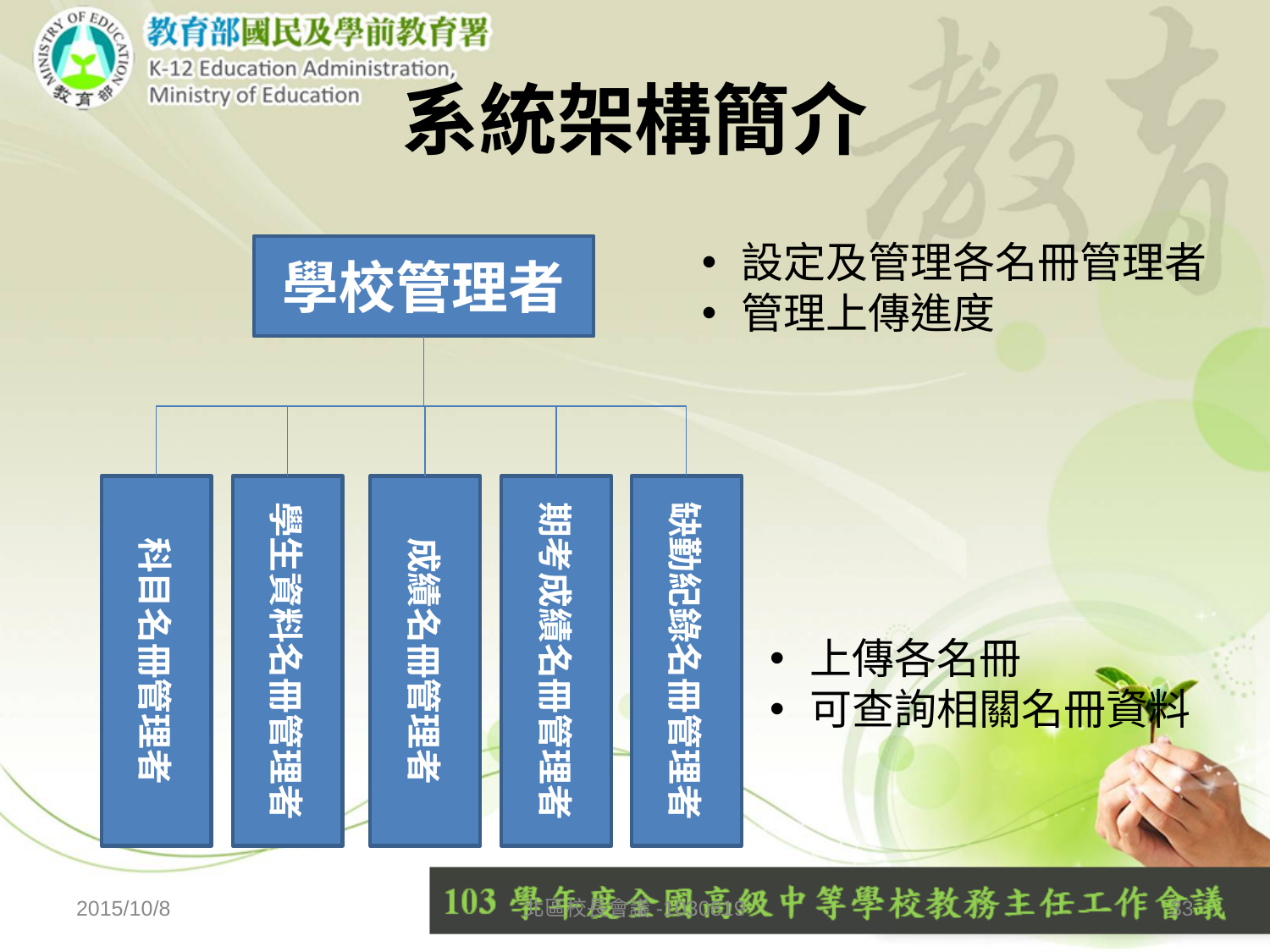

# 系統架構簡介
設定及管理各名冊管理者
管理上傳進度
學校管理者
科目名冊管理者
學生資料名冊管理者
成績名冊管理者
期考成績名冊管理者
缺勤紀錄名冊管理者

上傳各名冊
可查詢相關名冊資料
2015/10/8
北區校長會議-1030819
33